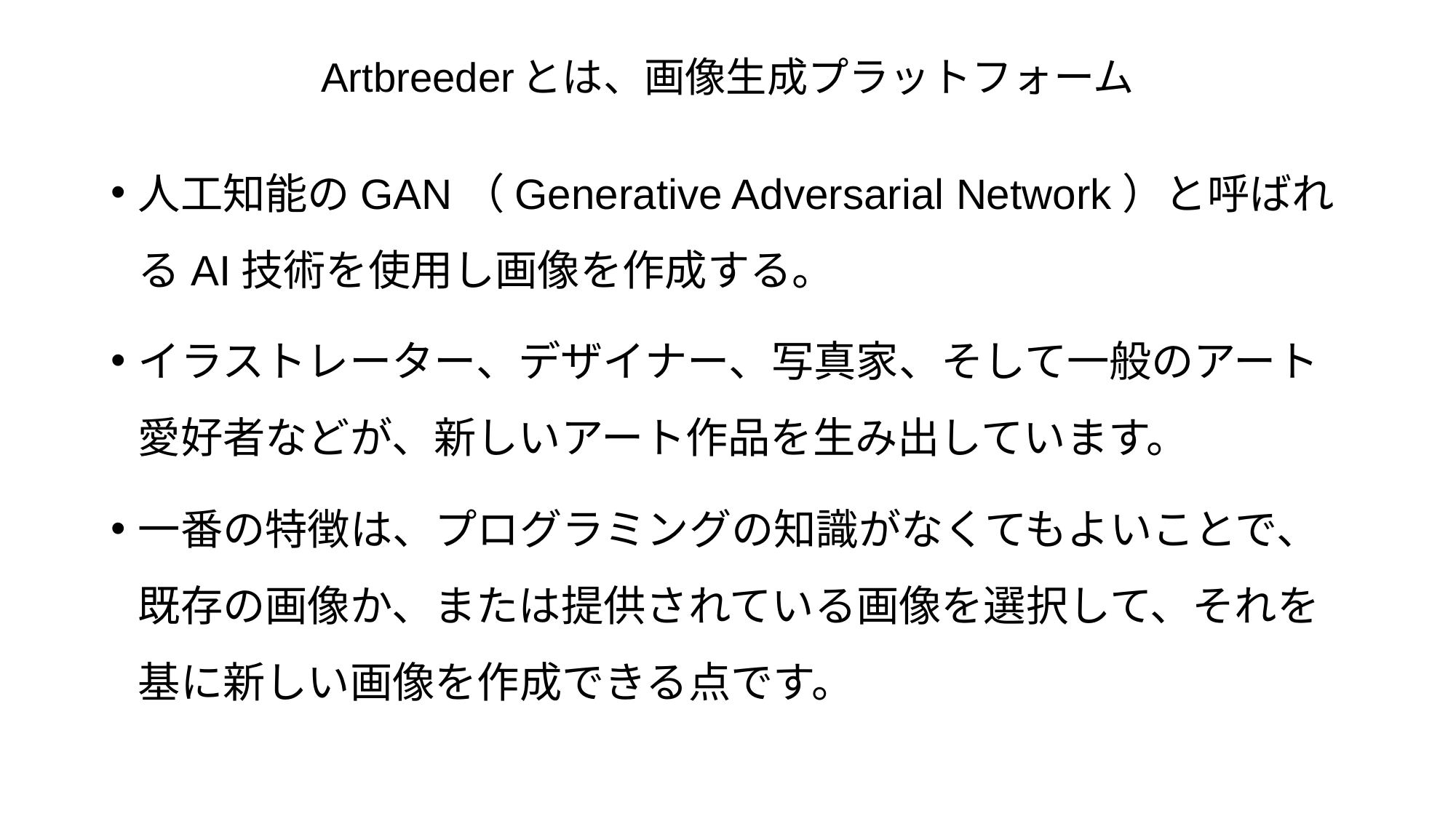

# Artbreederとは、画像生成プラットフォーム
人工知能のGAN（Generative Adversarial Network）と呼ばれるAI技術を使用し画像を作成する。
イラストレーター、デザイナー、写真家、そして一般のアート愛好者などが、新しいアート作品を生み出しています。
一番の特徴は、プログラミングの知識がなくてもよいことで、既存の画像か、または提供されている画像を選択して、それを基に新しい画像を作成できる点です。